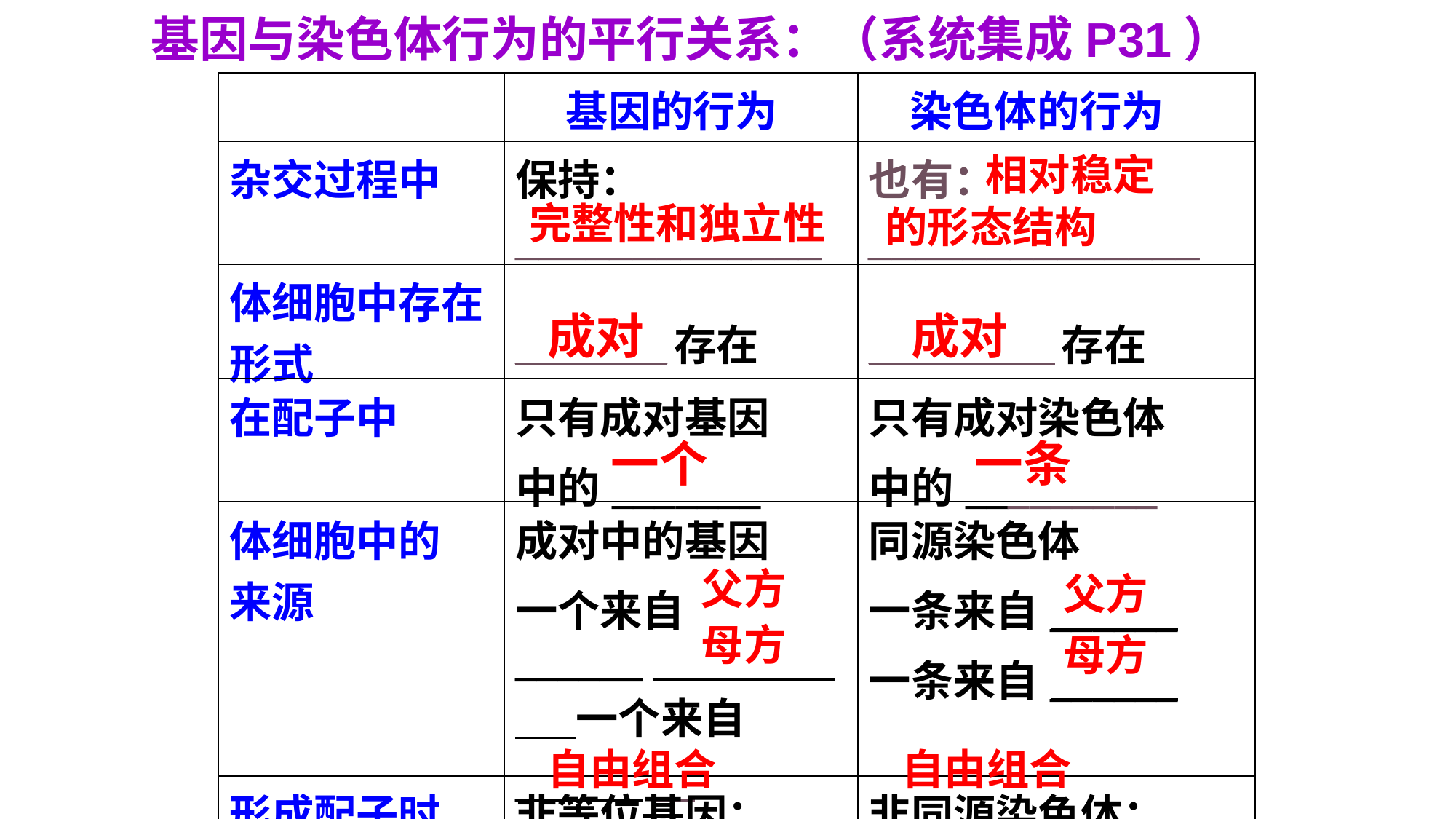

基因与染色体行为的平行关系：（系统集成P31）
|  | 基因的行为 | 染色体的行为 |
| --- | --- | --- |
| 杂交过程中 | 保持： \_\_\_\_\_\_\_\_\_\_\_\_\_ | 也有： \_\_\_\_\_\_\_\_\_\_\_\_\_\_ |
| 体细胞中存在形式 | \_\_\_\_\_\_\_\_\_存在 | \_\_\_\_\_\_\_\_\_\_\_存在 |
| 在配子中 | 只有成对基因 中的\_\_\_\_\_\_\_ | 只有成对染色体 中的\_\_\_\_\_\_\_\_\_ |
| 体细胞中的 来源 | 成对中的基因 一个来自\_\_\_\_\_\_　　　　　　　　一个来自\_\_\_\_\_\_ | 同源染色体 一条来自\_\_\_\_\_\_ 一条来自\_\_\_\_\_\_ |
| 形成配子时 组合方式 | 非等位基因：\_\_\_\_\_\_\_\_\_\_\_\_\_\_ | 非同源染色体： \_\_\_\_\_\_\_\_\_\_\_\_\_\_ |
        相对稳定的形态结构
完整性和独立性
成对
成对
一个
一条
父方
母方
父方
母方
自由组合
自由组合